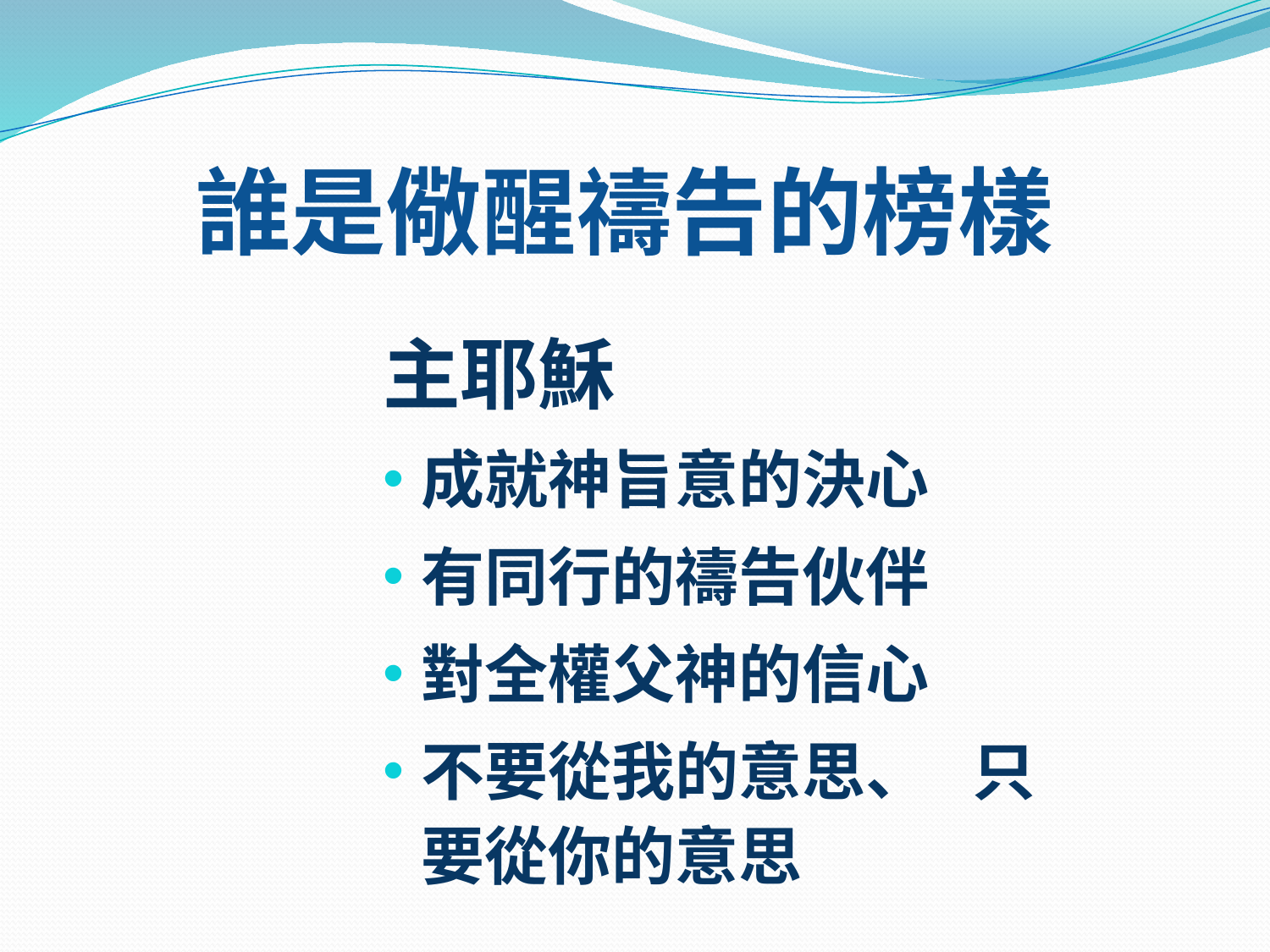

# 誰是儆醒禱告的榜樣
主耶穌
成就神旨意的決心
有同行的禱告伙伴
對全權父神的信心
不要從我的意思、   只要從你的意思